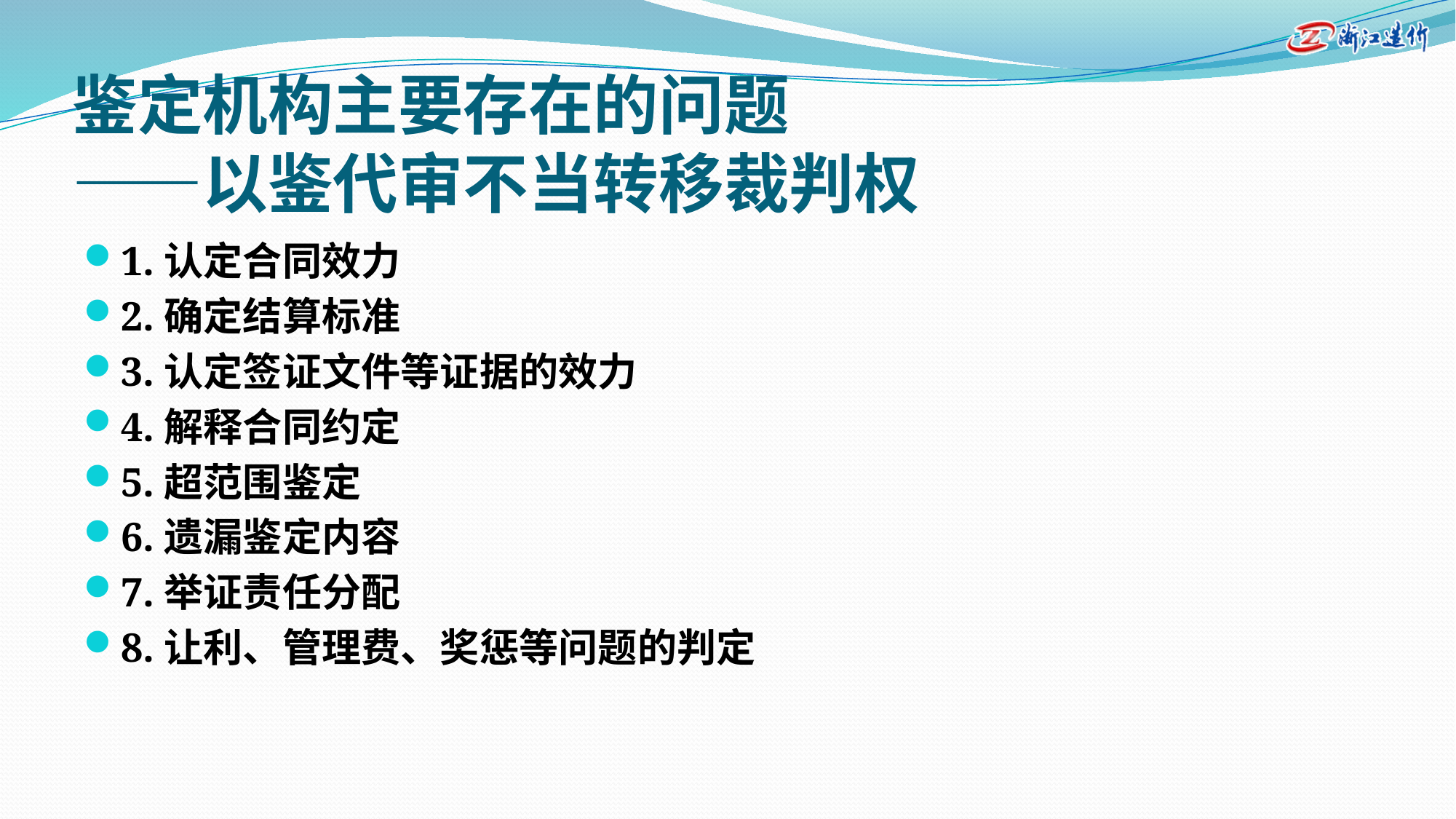

# 鉴定机构主要存在的问题 ——以鉴代审不当转移裁判权
1.认定合同效力
2.确定结算标准
3.认定签证文件等证据的效力
4.解释合同约定
5.超范围鉴定
6.遗漏鉴定内容
7.举证责任分配
8.让利、管理费、奖惩等问题的判定